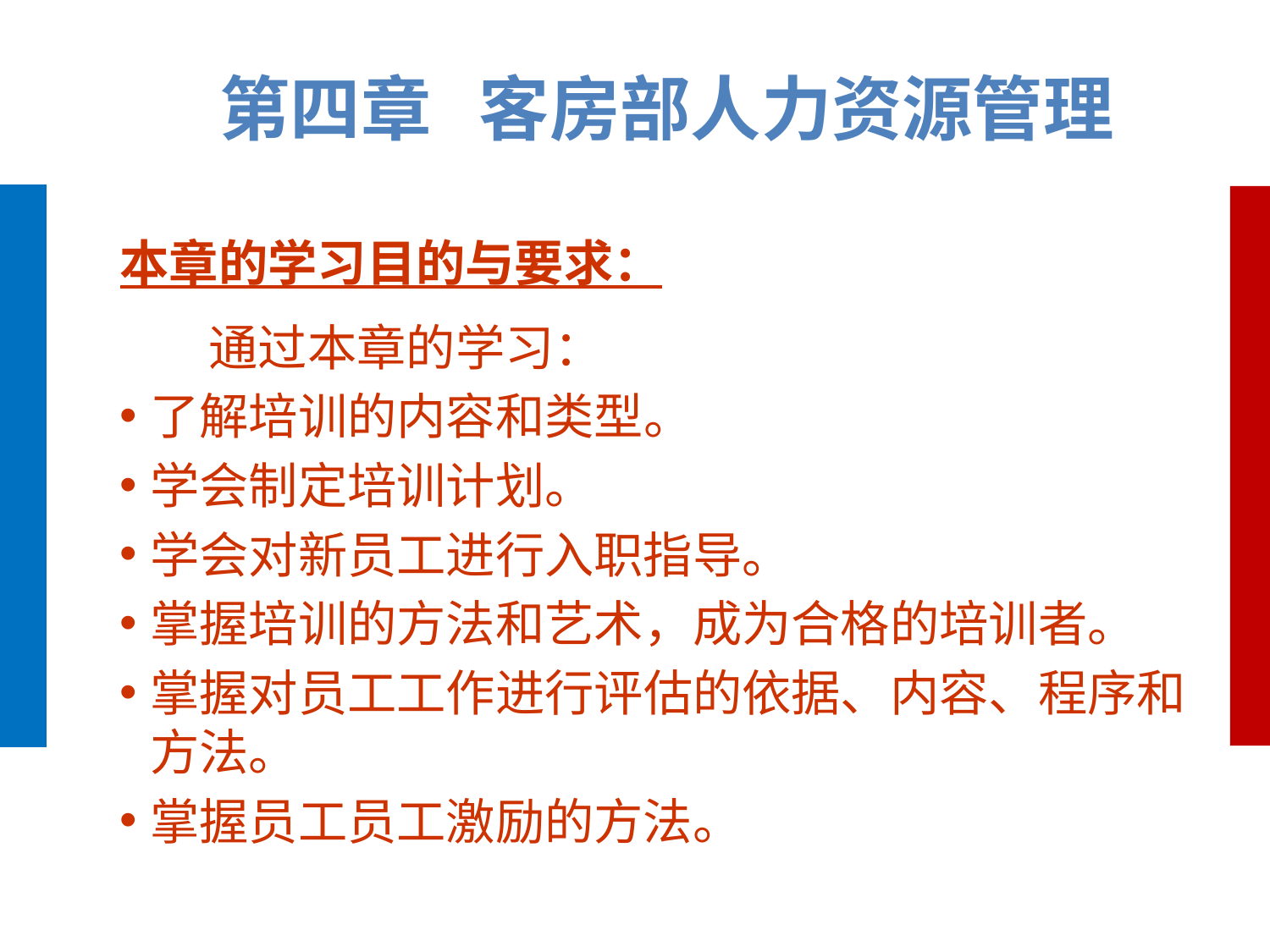

第四章   客房部人力资源管理

本章的学习目的与要求：
       通过本章的学习：
了解培训的内容和类型。
学会制定培训计划。
学会对新员工进行入职指导。
掌握培训的方法和艺术，成为合格的培训者。
掌握对员工工作进行评估的依据、内容、程序和方法。
掌握员工员工激励的方法。